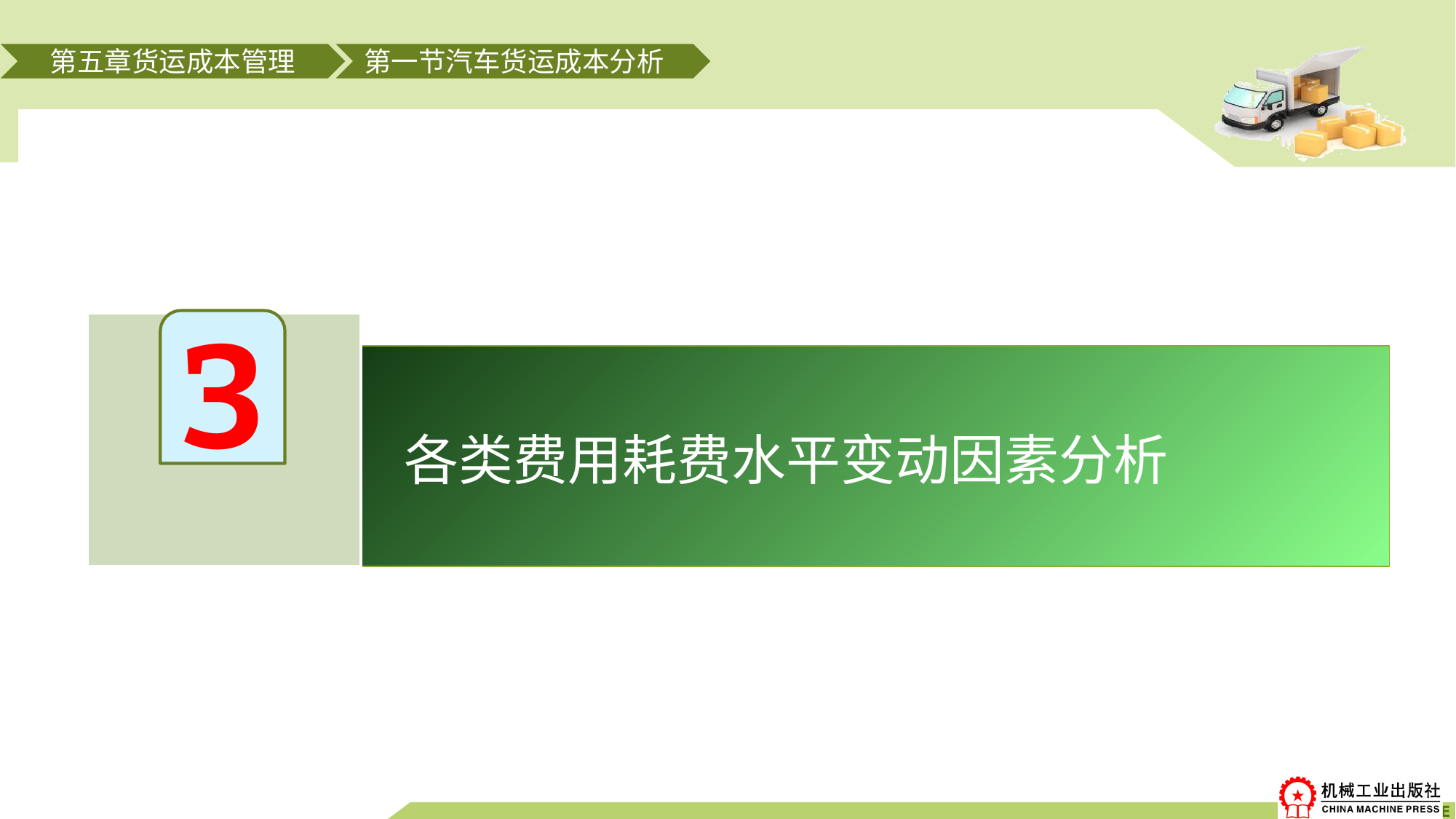

第五章货运成本管理
第一节汽车货运成本分析
3
各类费用耗费水平变动因素分析